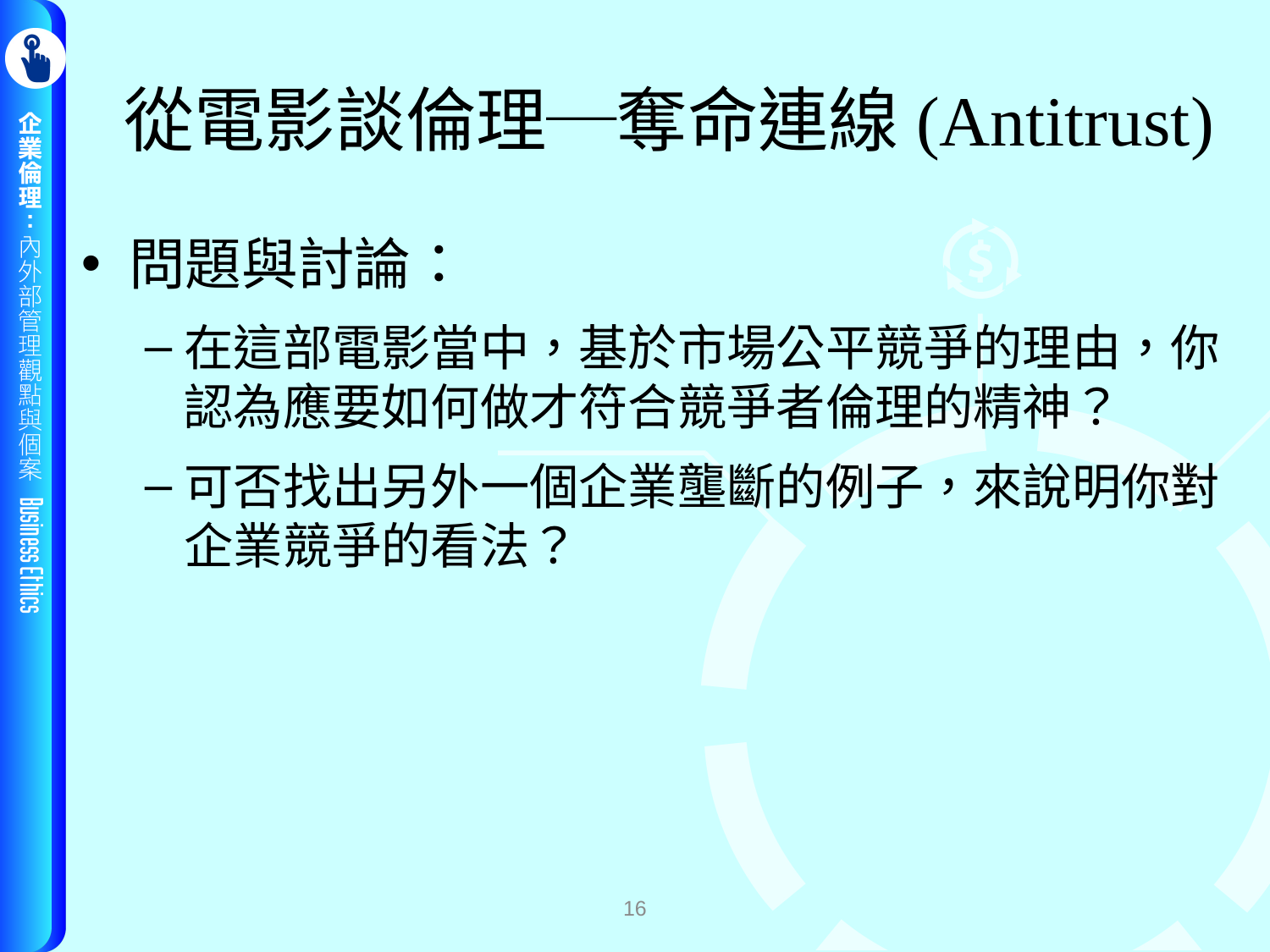

# 從電影談倫理─奪命連線(Antitrust)
問題與討論：
在這部電影當中，基於市場公平競爭的理由，你認為應要如何做才符合競爭者倫理的精神？
可否找出另外一個企業壟斷的例子，來說明你對企業競爭的看法？
16